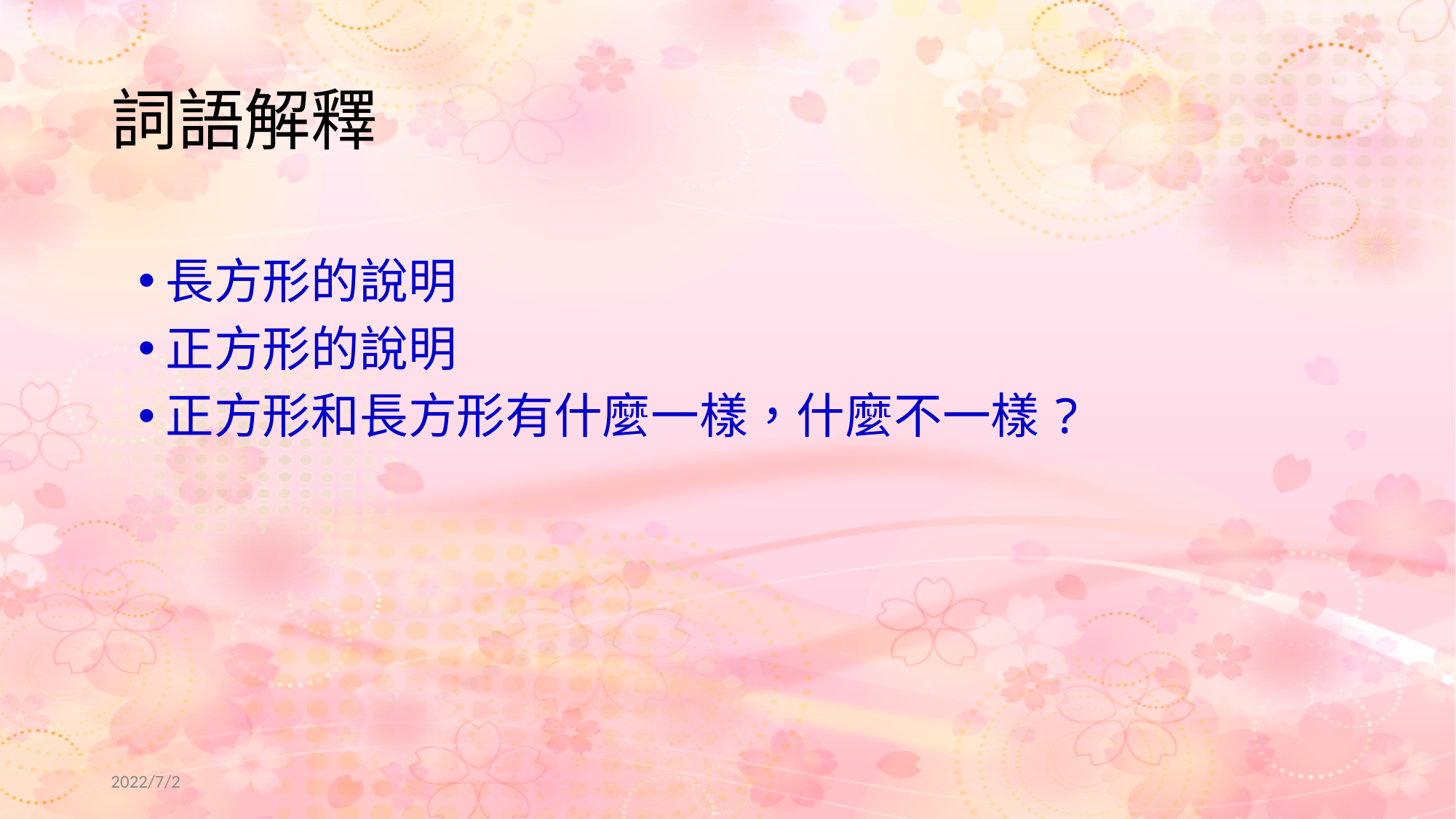

# 詞語解釋
長方形的說明
正方形的說明
正方形和長方形有什麼一樣，什麼不一樣?
2022/7/2